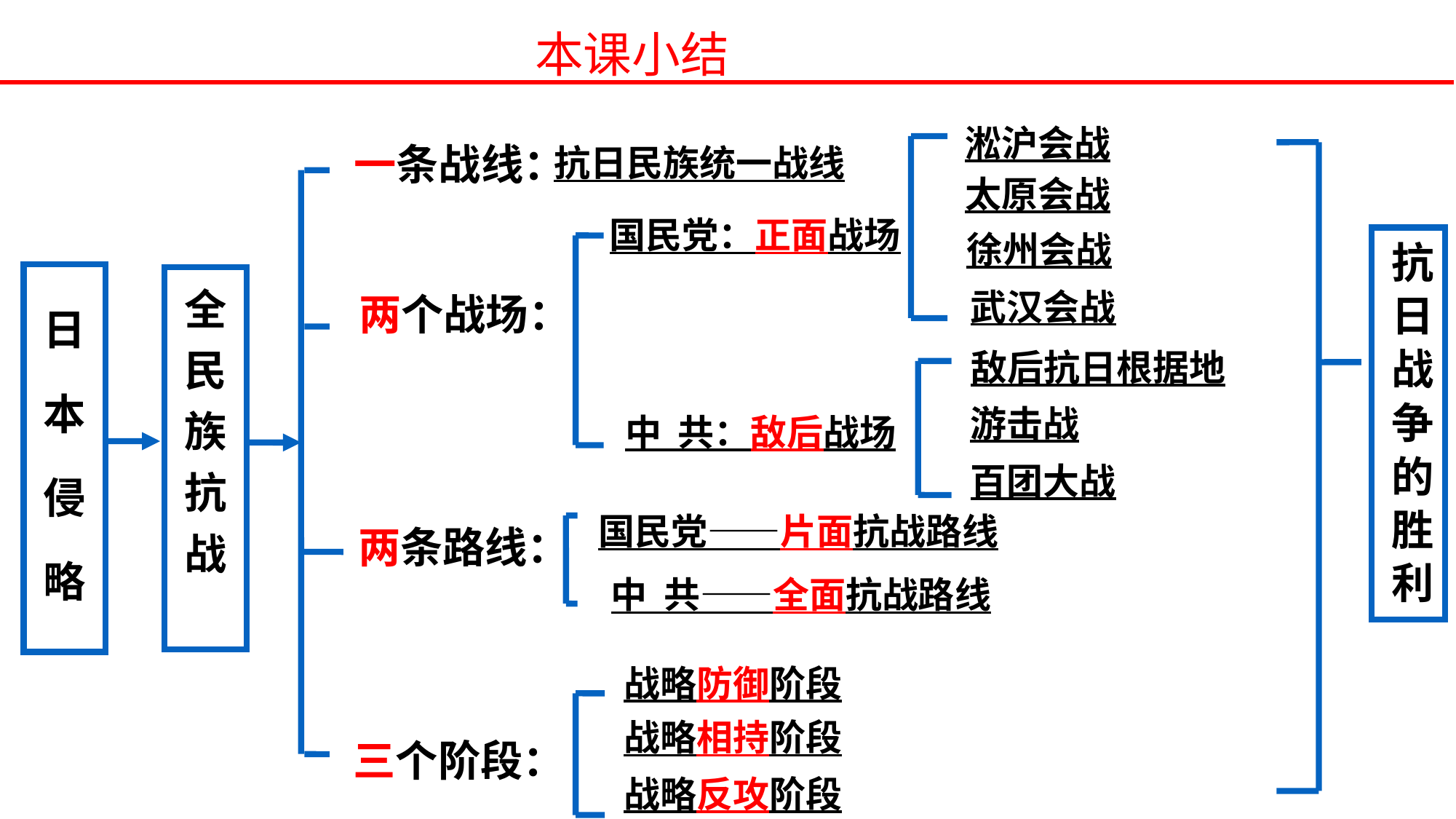

本课小结
淞沪会战
一条战线：
抗日民族统一战线

太原会战

国民党：正面战场
徐州会战
抗日战争的胜利

日本侵略
全民族抗战
武汉会战
两个战场：
敌后抗日根据地

游击战
中  共：敌后战场

百团大战
国民党——片面抗战路线
两条路线：

中  共——全面抗战路线
战略防御阶段

战略相持阶段
三个阶段：
战略反攻阶段